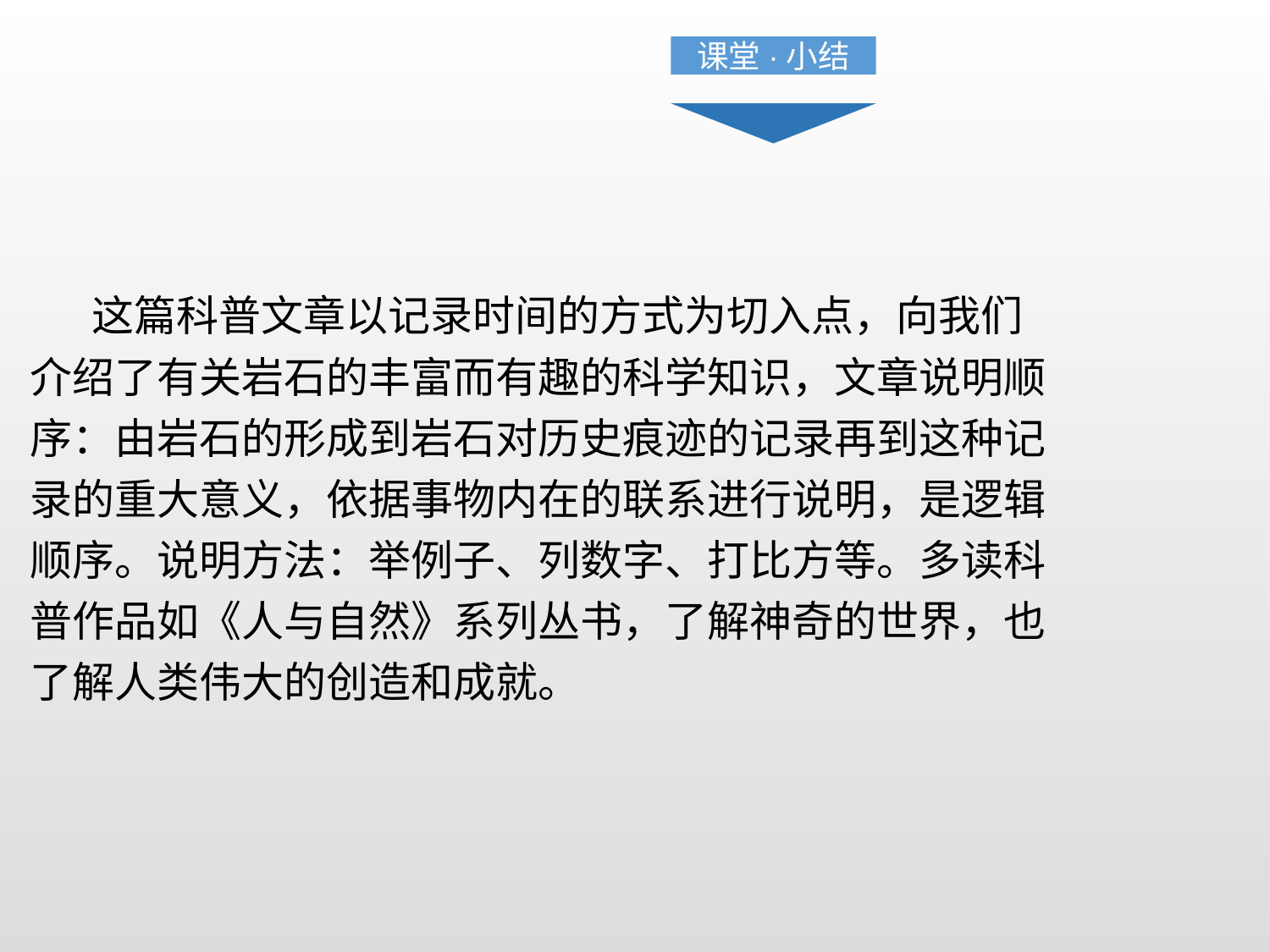

课堂·小结

     这篇科普文章以记录时间的方式为切入点，向我们介绍了有关岩石的丰富而有趣的科学知识，文章说明顺序：由岩石的形成到岩石对历史痕迹的记录再到这种记录的重大意义，依据事物内在的联系进行说明，是逻辑顺序。说明方法：举例子、列数字、打比方等。多读科普作品如《人与自然》系列丛书，了解神奇的世界，也了解人类伟大的创造和成就。